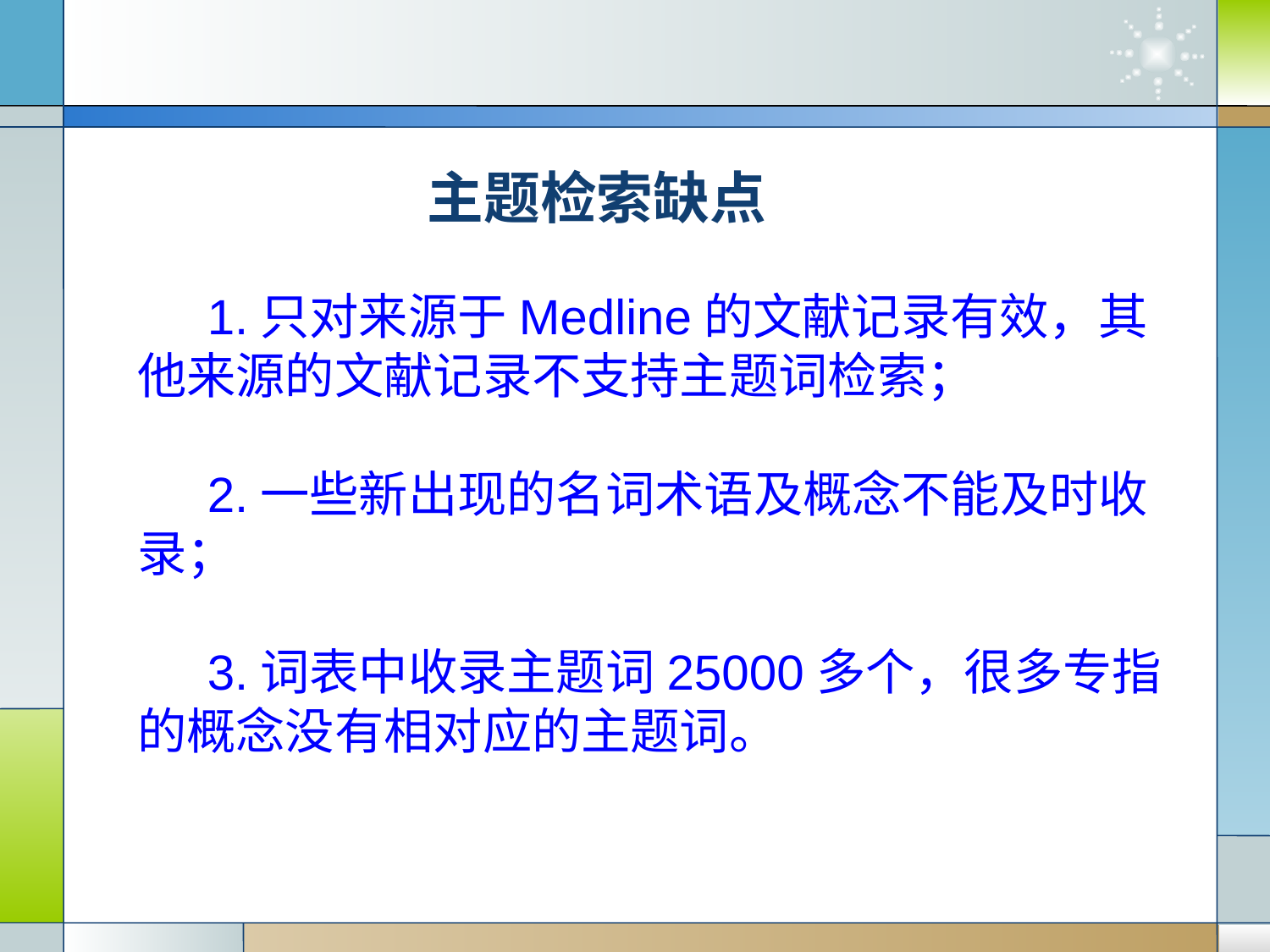

主题检索缺点
  1.只对来源于Medline的文献记录有效，其他来源的文献记录不支持主题词检索；

  2.一些新出现的名词术语及概念不能及时收录；

  3.词表中收录主题词25000多个，很多专指的概念没有相对应的主题词。